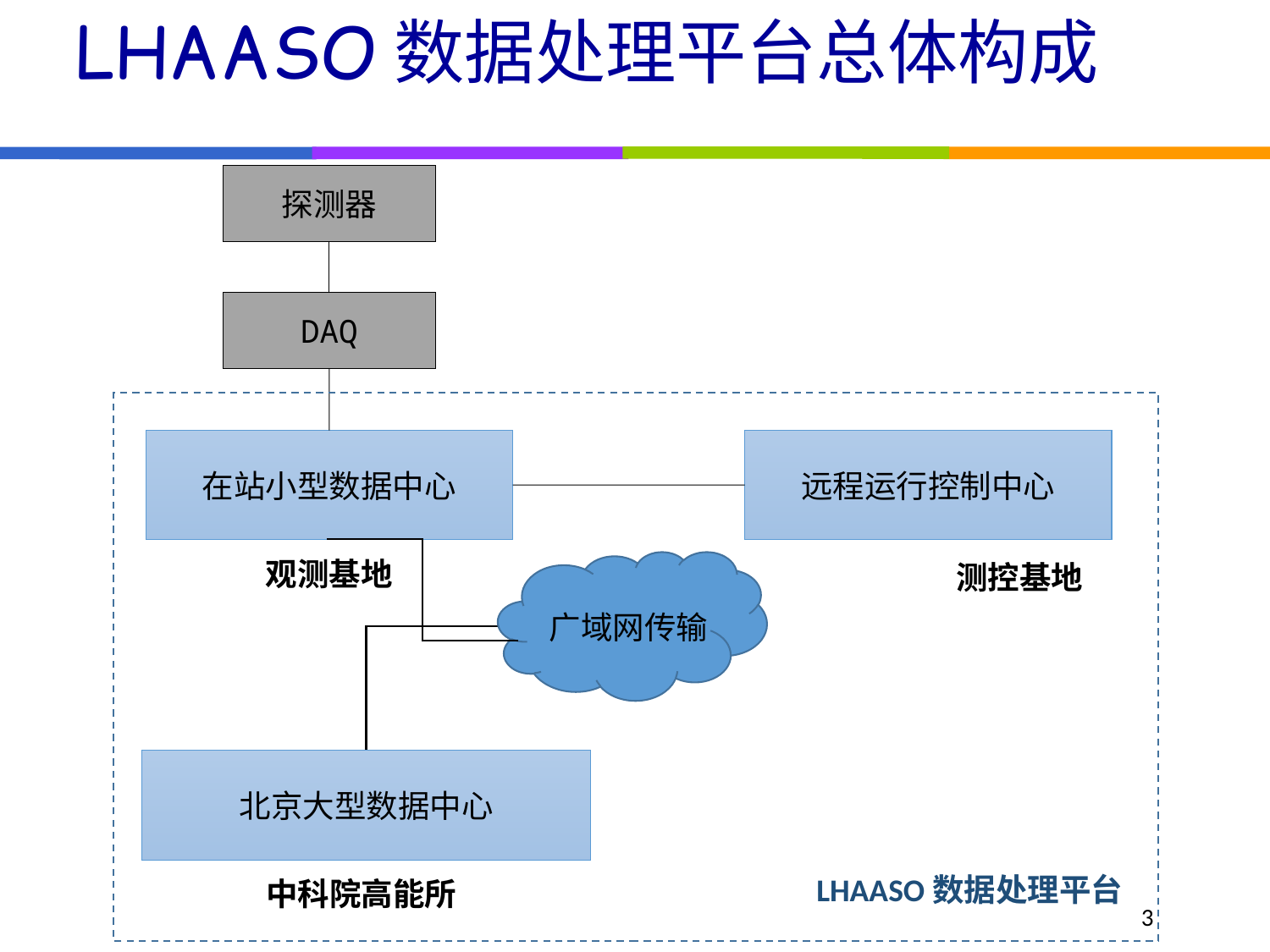

# LHAASO数据处理平台总体构成
探测器
DAQ

远程运行控制中心
在站小型数据中心
观测基地

测控基地
广域网传输
北京大型数据中心
LHAASO数据处理平台
中科院高能所